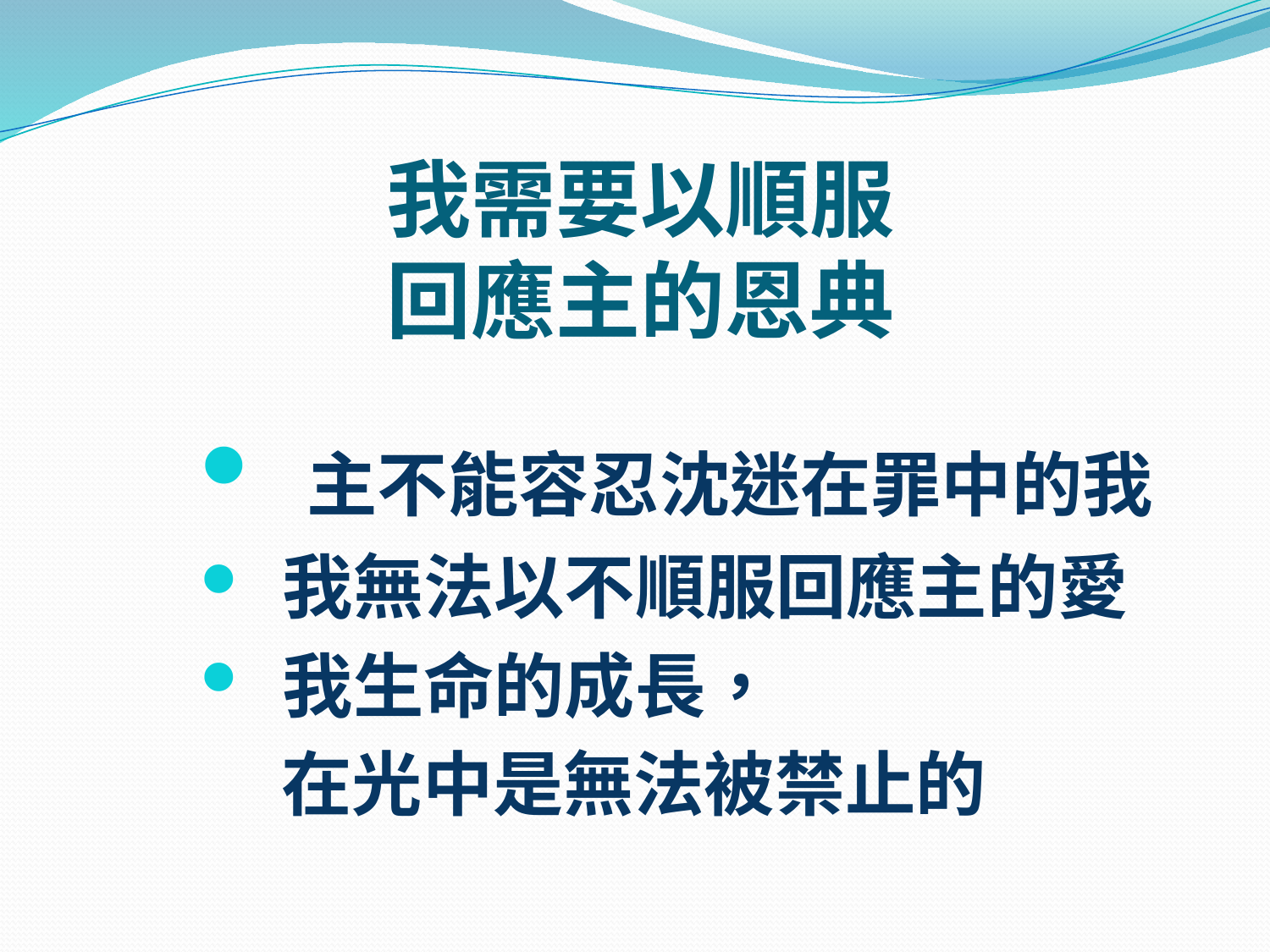

# 我需要以順服 回應主的恩典
 主不能容忍沈迷在罪中的我
 我無法以不順服回應主的愛
 我生命的成長，
    在光中是無法被禁止的